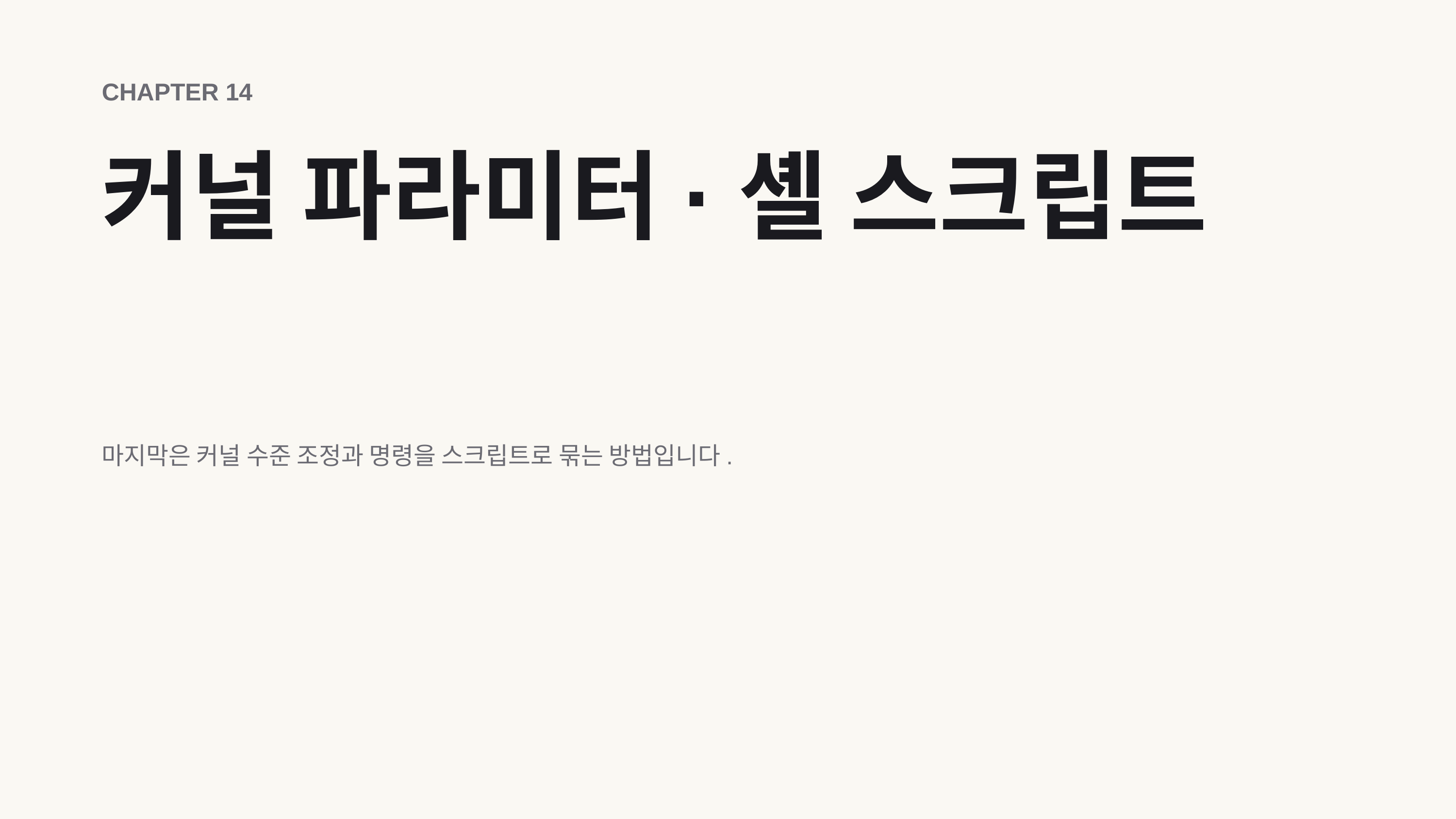

CHAPTER 14
커널 파라미터·셸 스크립트
마지막은 커널 수준 조정과 명령을 스크립트로 묶는 방법입니다.